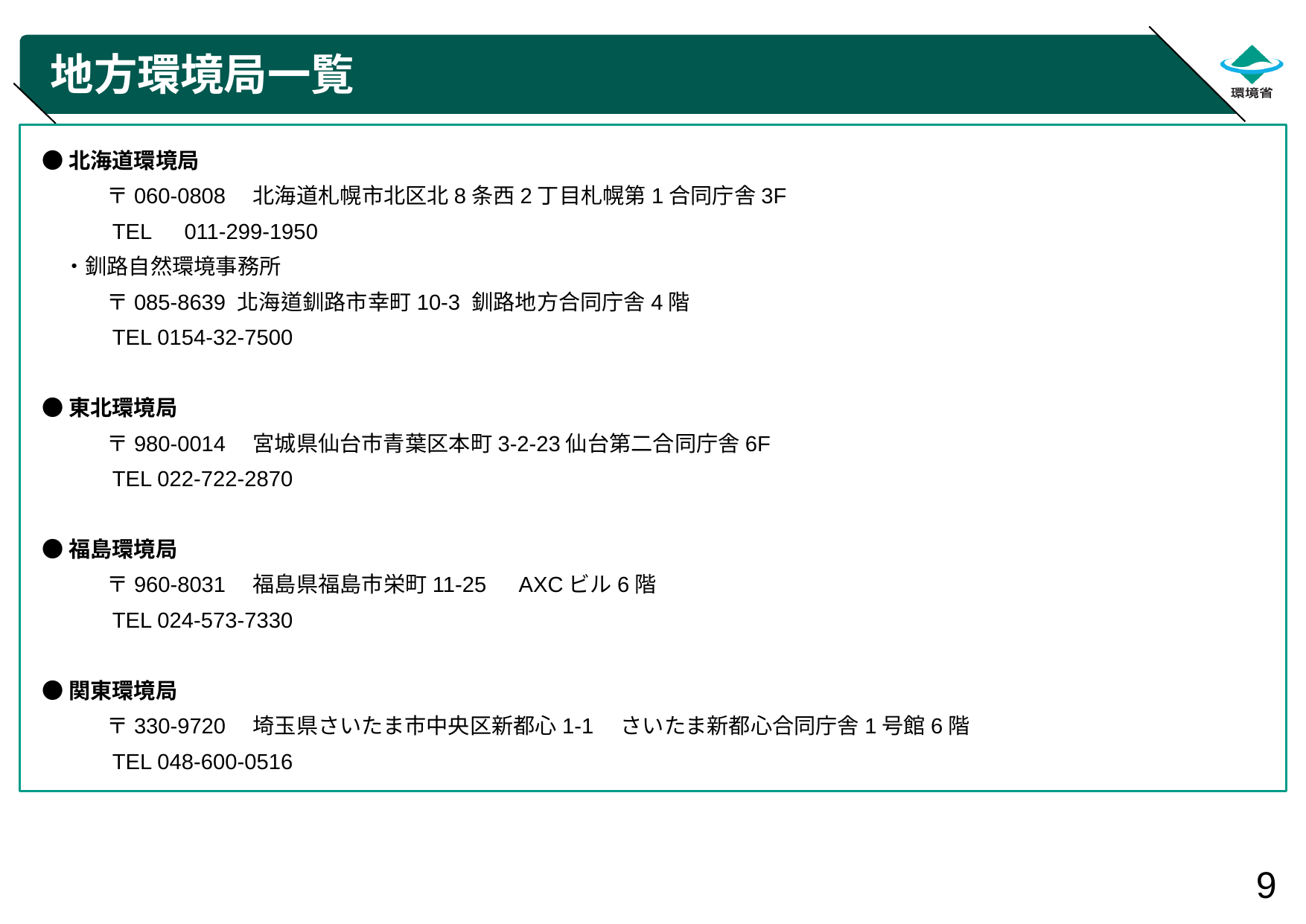

# 地方環境局一覧
●北海道環境局
　　　〒060-0808　北海道札幌市北区北8条西2丁目札幌第1合同庁舎3F
　　　TEL　011-299-1950
　・釧路自然環境事務所
　　　〒085-8639 北海道釧路市幸町10-3 釧路地方合同庁舎4階
　　　TEL 0154-32-7500

●東北環境局
　　　〒980-0014　宮城県仙台市青葉区本町3-2-23仙台第二合同庁舎6F
　　　TEL 022-722-2870

●福島環境局
　　　〒960-8031　福島県福島市栄町11-25　AXCビル6階
　　　TEL 024-573-7330

●関東環境局
　　　〒330-9720　埼玉県さいたま市中央区新都心1-1　さいたま新都心合同庁舎1号館6階
　　　TEL 048-600-0516